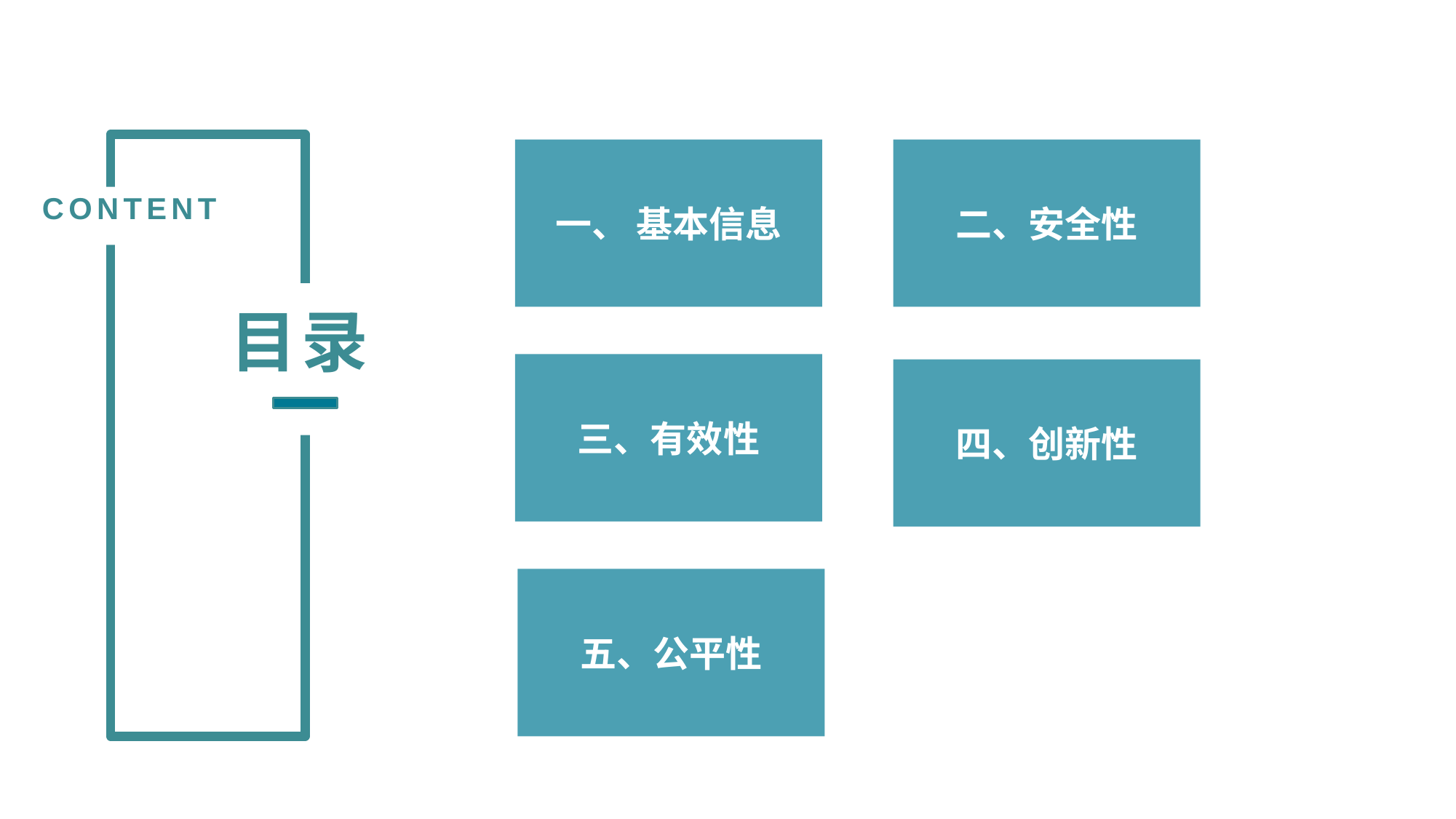

CONTENT
目录

一、 基本信息
二、安全性
三、有效性
四、创新性
五、公平性